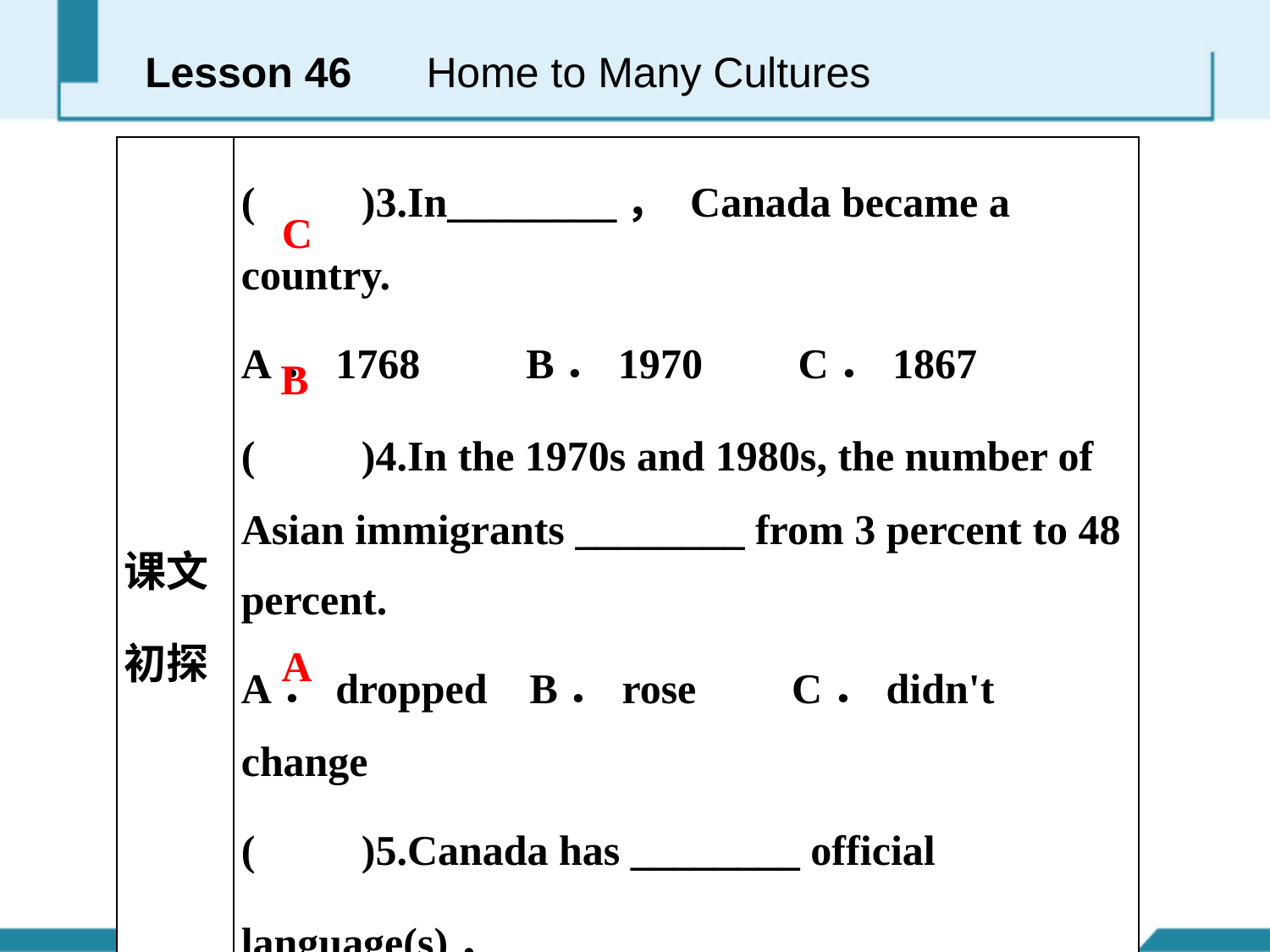

Lesson 46 　Home to Many Cultures
| 课文初探 | (　　)3.In\_\_\_\_\_\_\_\_， Canada became a country. A．1768 B．1970 C．1867 (　　)4.In the 1970s and 1980s, the number of Asian immigrants \_\_\_\_\_\_\_\_ from 3 percent to 48 percent. A．dropped B．rose C．didn't change (　　)5.Canada has \_\_\_\_\_\_\_\_ official language(s)． A．two B．three C．one |
| --- | --- |
C
B
A